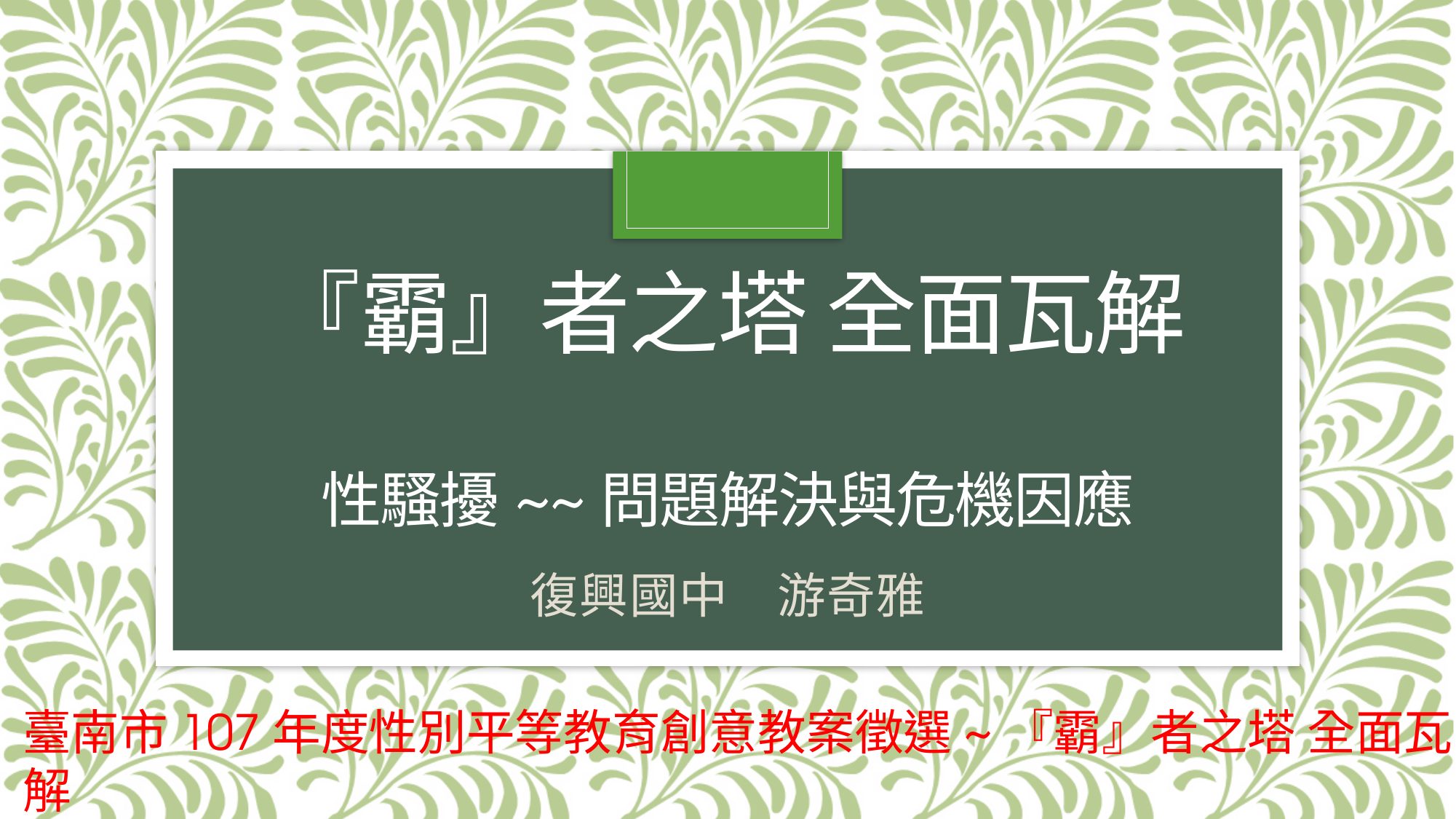

# 『霸』者之塔 全面瓦解 性騷擾~~問題解決與危機因應
復興國中    游奇雅
臺南市107年度性別平等教育創意教案徵選~『霸』者之塔 全面瓦解